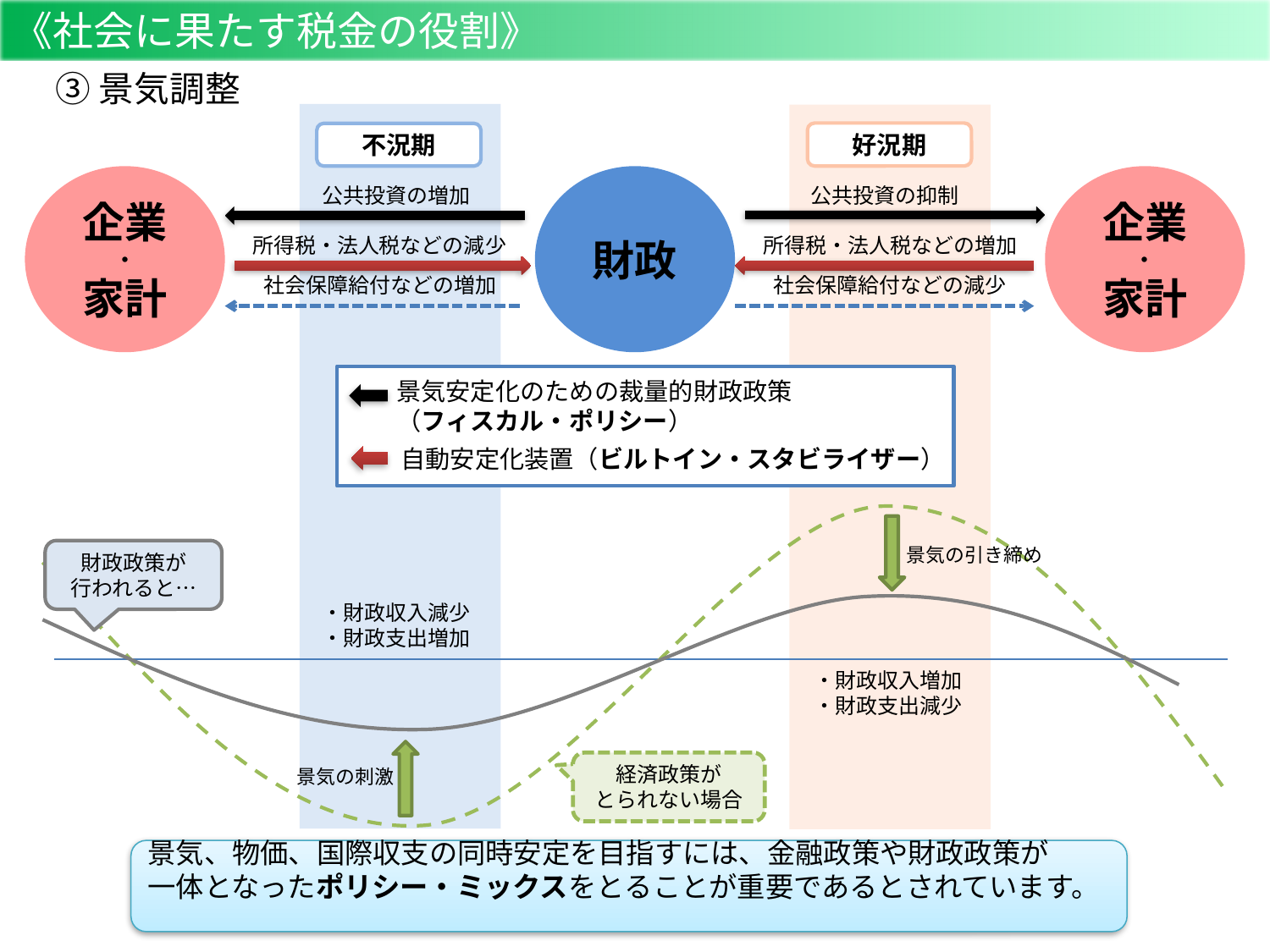

《社会に果たす税金の役割》
③景気調整

不況期

好況期
企業
・
家計
財政
企業
・
家計
公共投資の抑制
公共投資の増加

所得税・法人税などの減少
所得税・法人税などの増加

社会保障給付などの増加
社会保障給付などの減少

景気安定化のための裁量的財政政策
（フィスカル・ポリシー）

自動安定化装置（ビルトイン・スタビライザー）

・財政収入減少
・財政支出増加

・財政収入増加
・財政支出減少

景気の引き締め
財政政策が
行われると…
経済政策が
とられない場合
景気の刺激
景気、物価、国際収支の同時安定を目指すには、金融政策や財政政策が
一体となったポリシー・ミックスをとることが重要であるとされています。